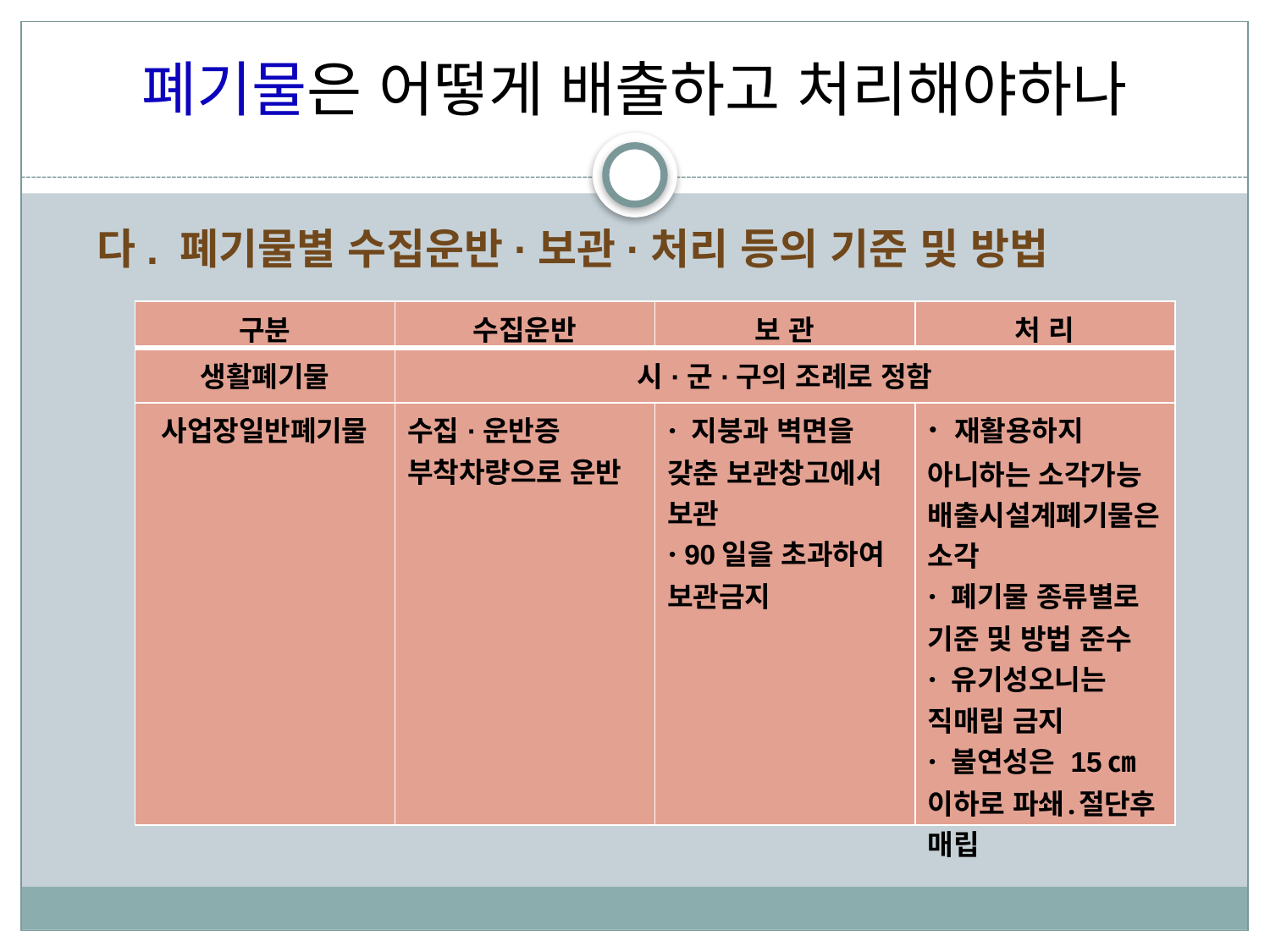

폐기물은 어떻게 배출하고 처리해야하나
다. 폐기물별 수집운반·보관·처리 등의 기준 및 방법

| 구분 | 수집운반 | 보 관 | 처 리 |
| --- | --- | --- | --- |
| 생활폐기물 | 시·군·구의 조례로 정함 |  |  |
| 사업장일반폐기물 | 수집·운반증 부착차량으로 운반 | · 지붕과 벽면을 갖춘 보관창고에서 보관 · 90일을 초과하여 보관금지 | · 재활용하지 아니하는 소각가능 배출시설계폐기물은 소각 · 폐기물 종류별로 기준 및 방법 준수 · 유기성오니는 직매립 금지 · 불연성은 15㎝이하로 파쇄․절단후 매립 |